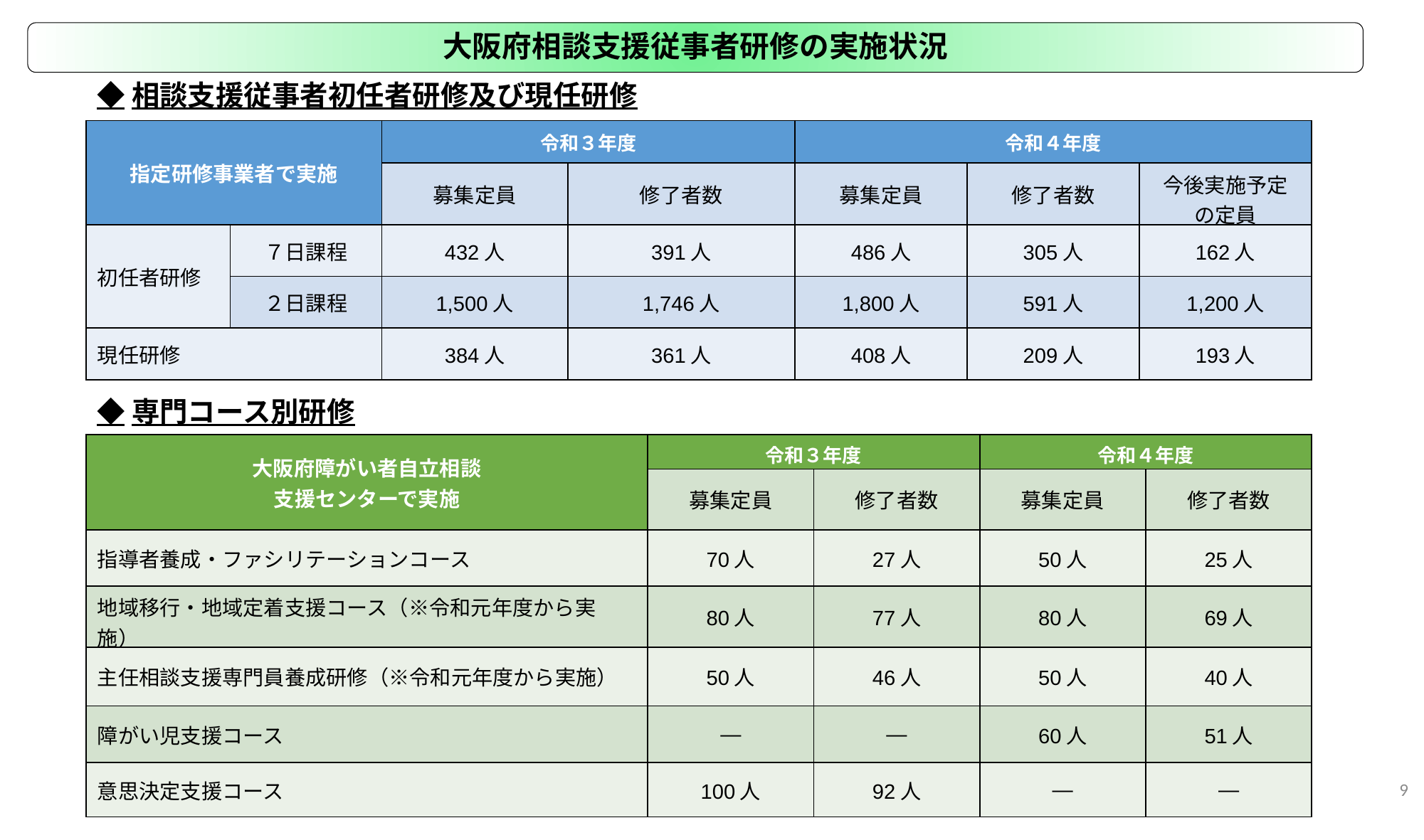

大阪府相談支援従事者研修の実施状況
◆相談支援従事者初任者研修及び現任研修
| 指定研修事業者で実施 |  | 令和３年度 |  | 令和４年度 |  |  |
| --- | --- | --- | --- | --- | --- | --- |
|  |  | 募集定員 | 修了者数 | 募集定員 | 修了者数 | 今後実施予定 の定員 |
| 初任者研修 | ７日課程 | 432人 | 391人 | 486人 | 305人 | 162人 |
|  | ２日課程 | 1,500人 | 1,746人 | 1,800人 | 591人 | 1,200人 |
| 現任研修 |  | 384人 | 361人 | 408人 | 209人 | 193人 |
◆専門コース別研修
| 大阪府障がい者自立相談 支援センターで実施 | 令和３年度 |  | 令和４年度 |  |
| --- | --- | --- | --- | --- |
|  | 募集定員 | 修了者数 | 募集定員 | 修了者数 |
| 指導者養成・ファシリテーションコース | 70人 | 27人 | 50人 | 25人 |
| 地域移行・地域定着支援コース（※令和元年度から実施） | 80人 | 77人 | 80人 | 69人 |
| 主任相談支援専門員養成研修（※令和元年度から実施） | 50人 | 46人 | 50人 | 40人 |
| 障がい児支援コース | ― | ― | 60人 | 51人 |
| 意思決定支援コース | 100人 | 92人 | ― | ― |
9